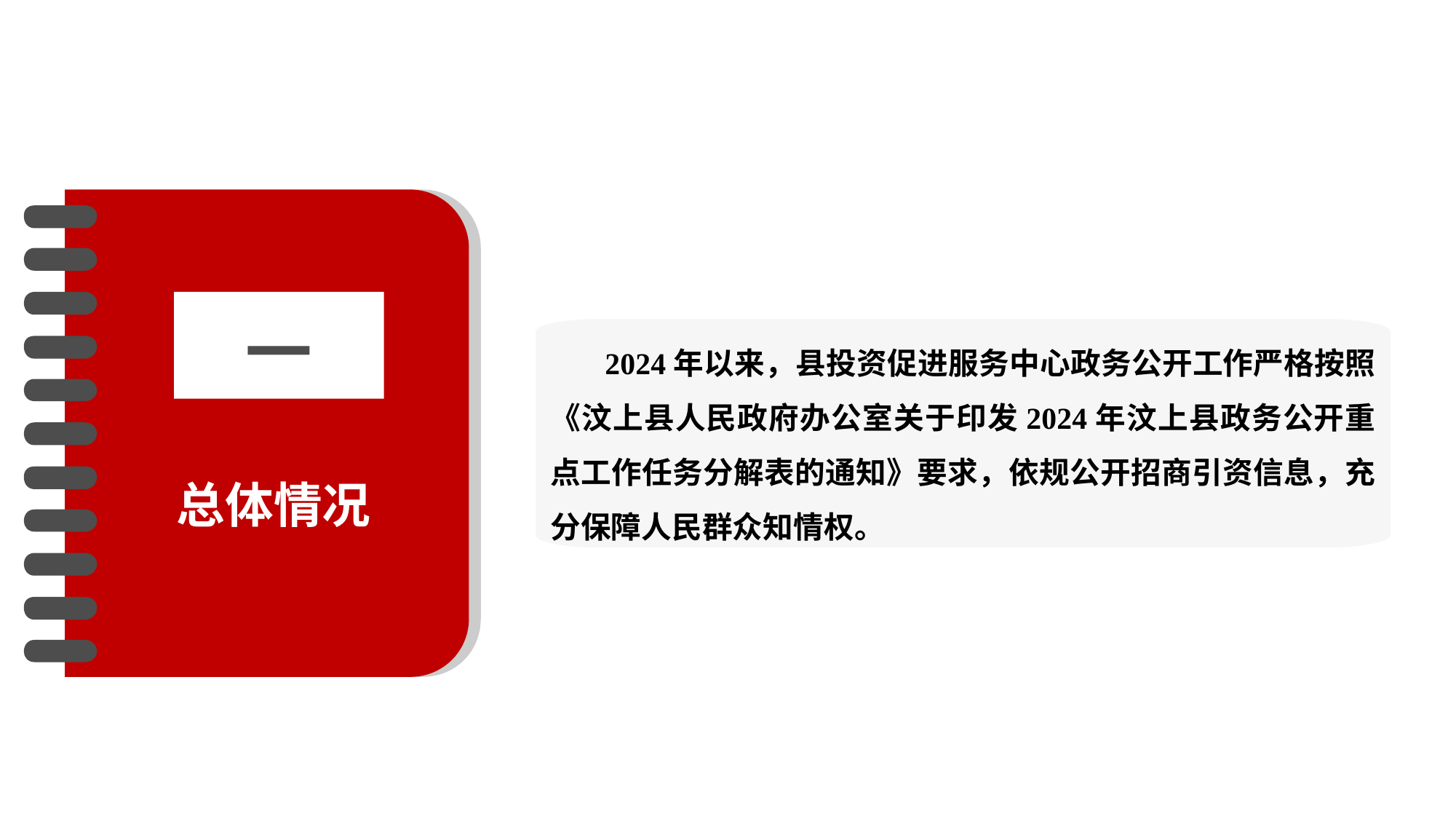

一
总体情况
        2019年以来，县投资促进服务中心政务公开工作严格按照《汶上县人民政府办公室关于印发2019年政务公开工作任务分解表的通知》（汶政办发〔2019〕18号）要求，坚持“以公开为常态，以不公开为例外”的原则，围绕招商引资主责主业，扎实推进决策公开、执行公开、管理公开、服务公开、结果公开，着力提升我单位政府信息公开的质量和实效，充分保障广大人民群众知情权、参与权、监督权。
2024年以来，县投资促进服务中心政务公开工作严格按照《汶上县人民政府办公室关于印发2024年汶上县政务公开重点工作任务分解表的通知》要求，依规公开招商引资信息，充分保障人民群众知情权。